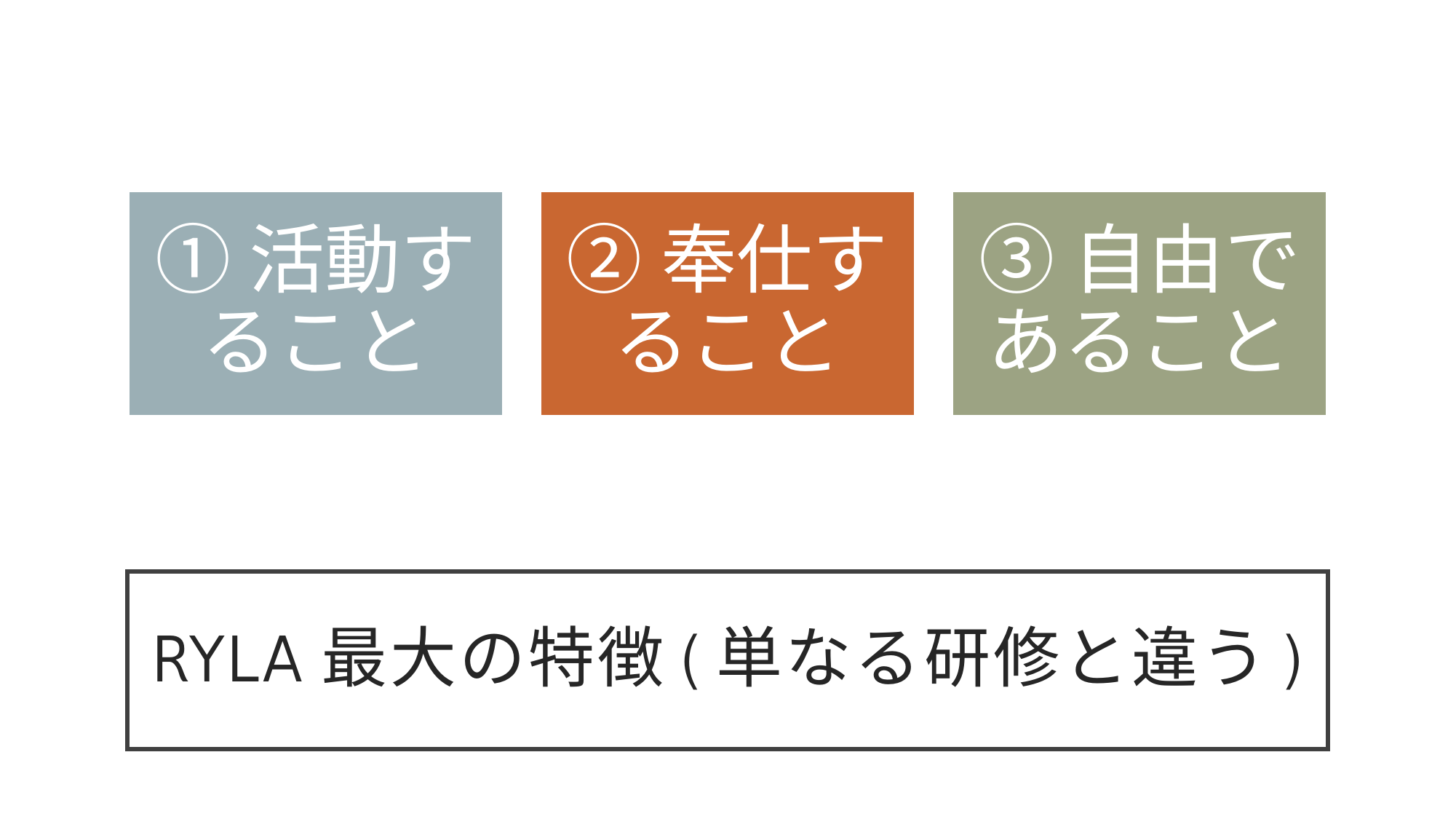

①活動すること
②奉仕すること
③自由であること
# RYLA最大の特徴(単なる研修と違う)